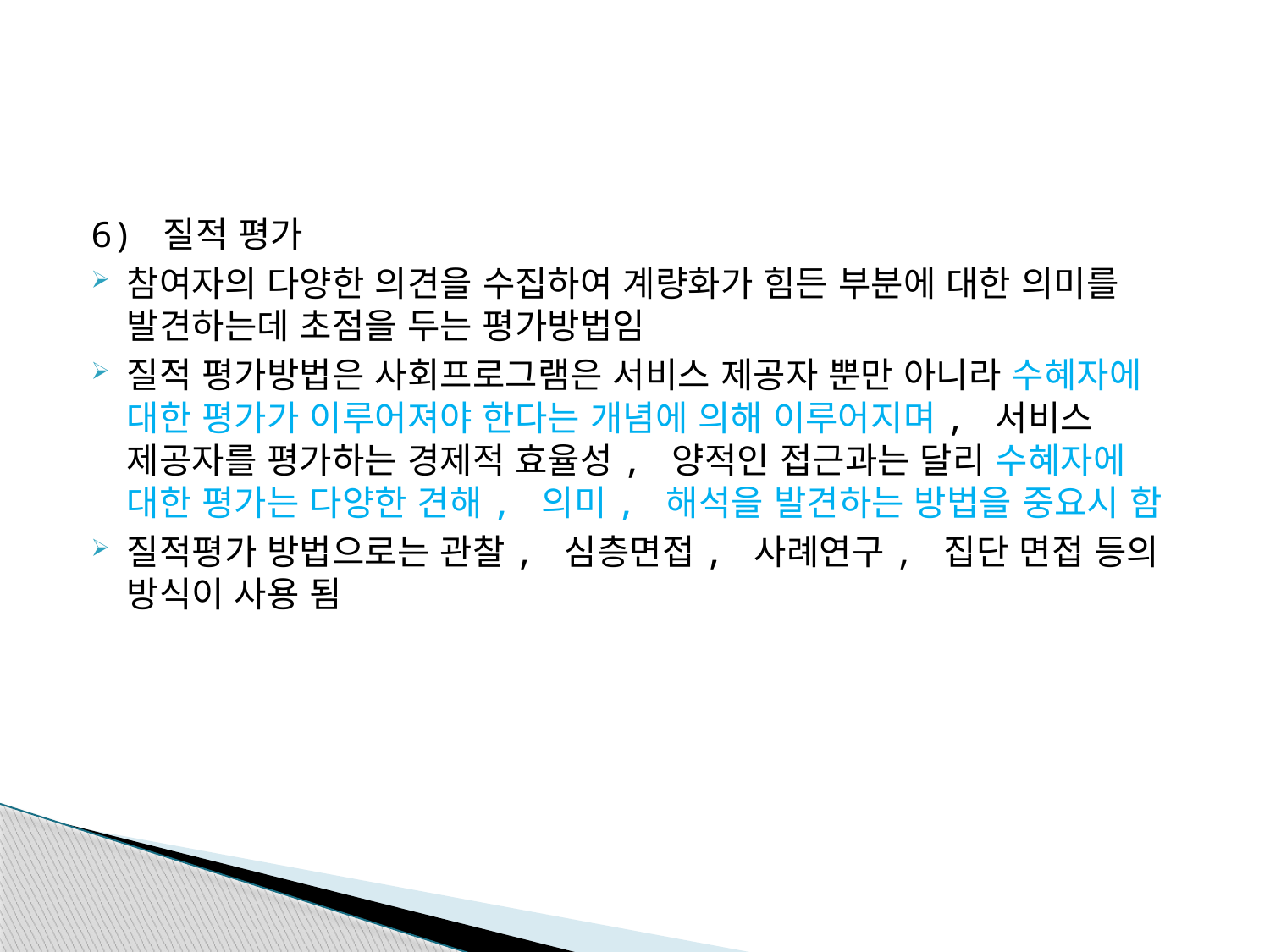

6) 질적 평가
참여자의 다양한 의견을 수집하여 계량화가 힘든 부분에 대한 의미를 발견하는데 초점을 두는 평가방법임
질적 평가방법은 사회프로그램은 서비스 제공자 뿐만 아니라 수혜자에 대한 평가가 이루어져야 한다는 개념에 의해 이루어지며, 서비스 제공자를 평가하는 경제적 효율성, 양적인 접근과는 달리 수혜자에 대한 평가는 다양한 견해, 의미, 해석을 발견하는 방법을 중요시 함
질적평가 방법으로는 관찰, 심층면접, 사례연구, 집단 면접 등의 방식이 사용 됨